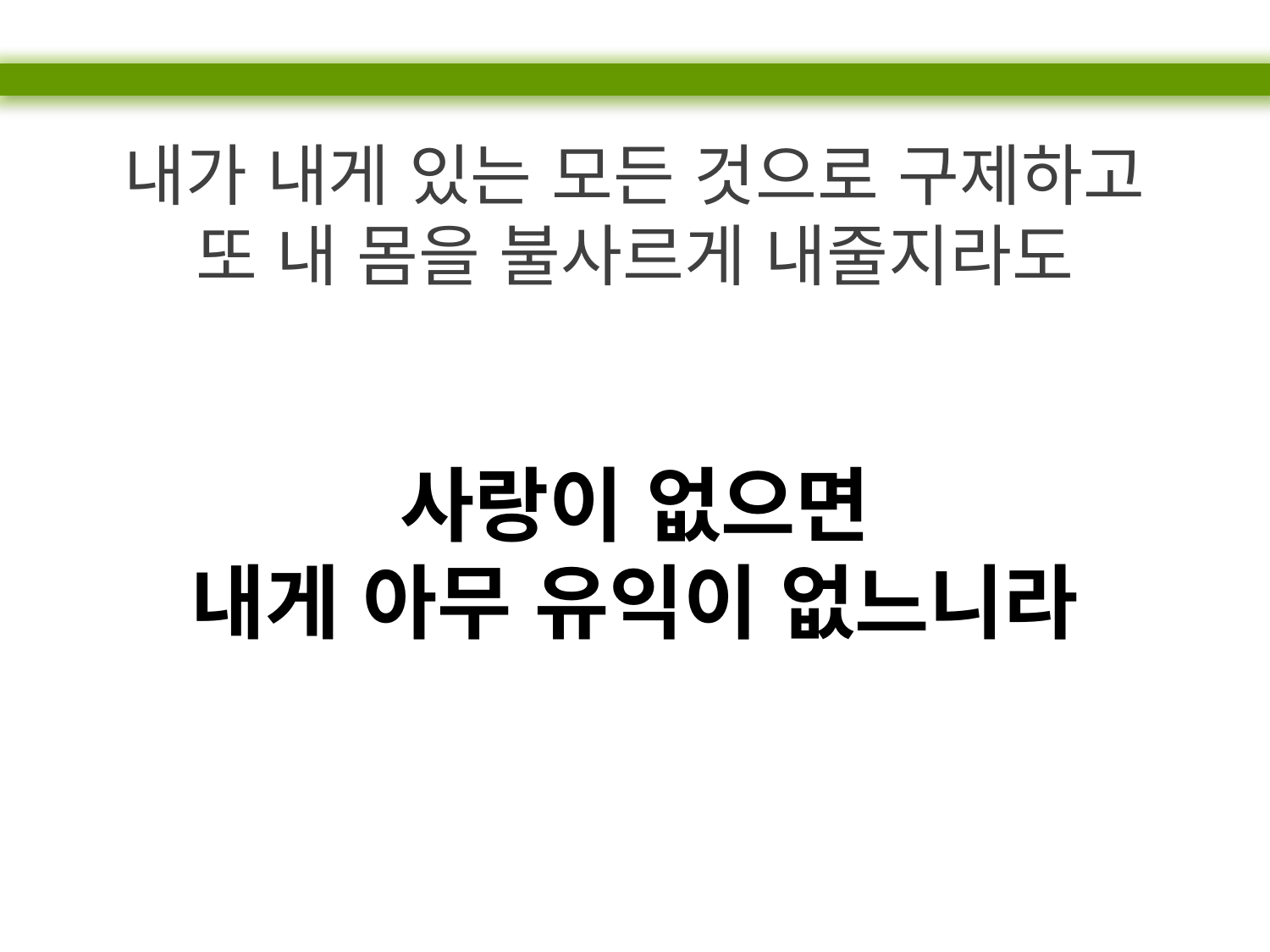

내가 내게 있는 모든 것으로 구제하고
또 내 몸을 불사르게 내줄지라도
사랑이 없으면
내게 아무 유익이 없느니라